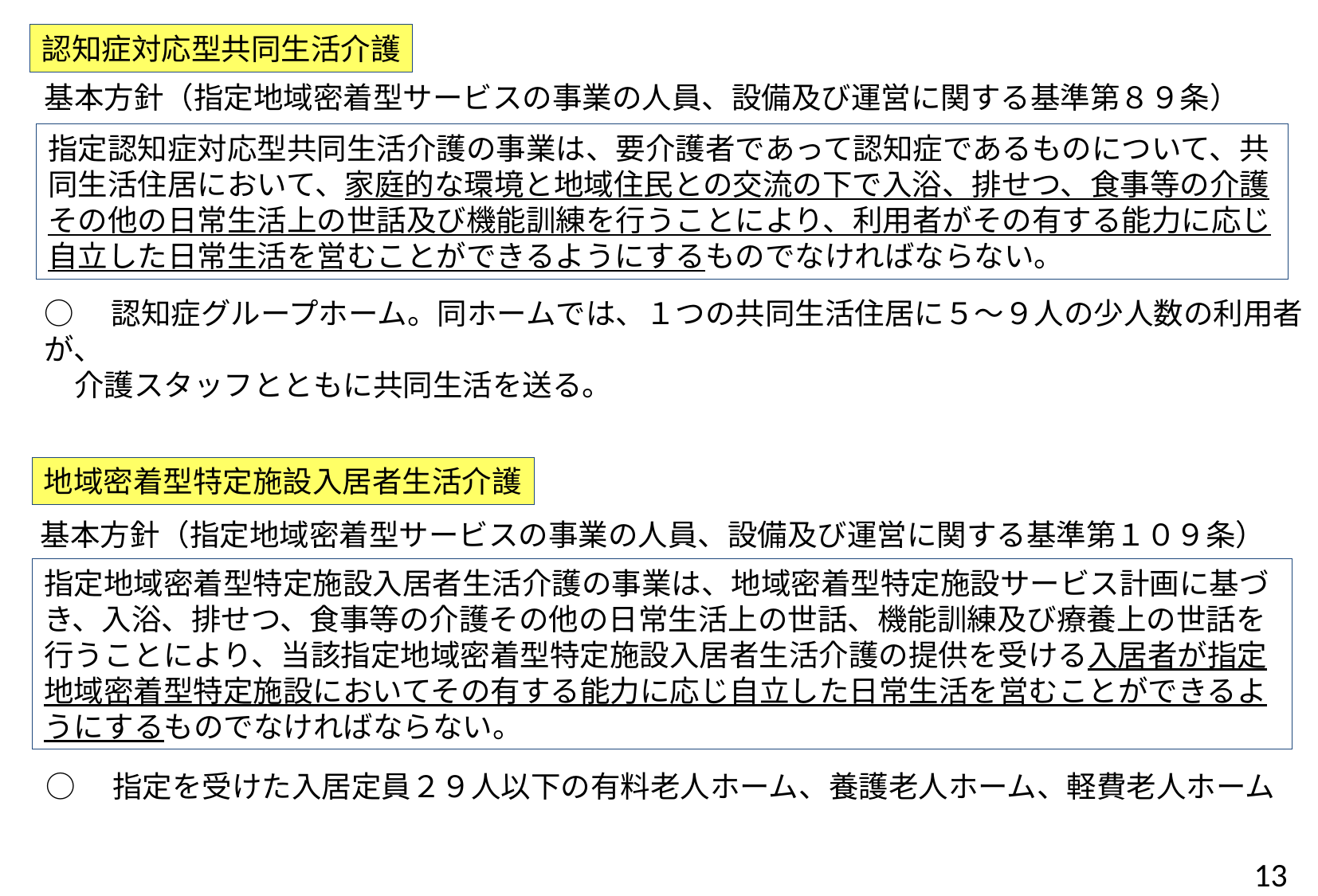

認知症対応型共同生活介護
基本方針（指定地域密着型サービスの事業の人員、設備及び運営に関する基準第８９条）
指定認知症対応型共同生活介護の事業は、要介護者であって認知症であるものについて、共同生活住居において、家庭的な環境と地域住民との交流の下で入浴、排せつ、食事等の介護その他の日常生活上の世話及び機能訓練を行うことにより、利用者がその有する能力に応じ自立した日常生活を営むことができるようにするものでなければならない。
○　認知症グループホーム。同ホームでは、１つの共同生活住居に５～９人の少人数の利用者が、
　介護スタッフとともに共同生活を送る。
地域密着型特定施設入居者生活介護
基本方針（指定地域密着型サービスの事業の人員、設備及び運営に関する基準第１０９条）
指定地域密着型特定施設入居者生活介護の事業は、地域密着型特定施設サービス計画に基づき、入浴、排せつ、食事等の介護その他の日常生活上の世話、機能訓練及び療養上の世話を行うことにより、当該指定地域密着型特定施設入居者生活介護の提供を受ける入居者が指定地域密着型特定施設においてその有する能力に応じ自立した日常生活を営むことができるようにするものでなければならない。
○　指定を受けた入居定員２９人以下の有料老人ホーム、養護老人ホーム、軽費老人ホーム
13